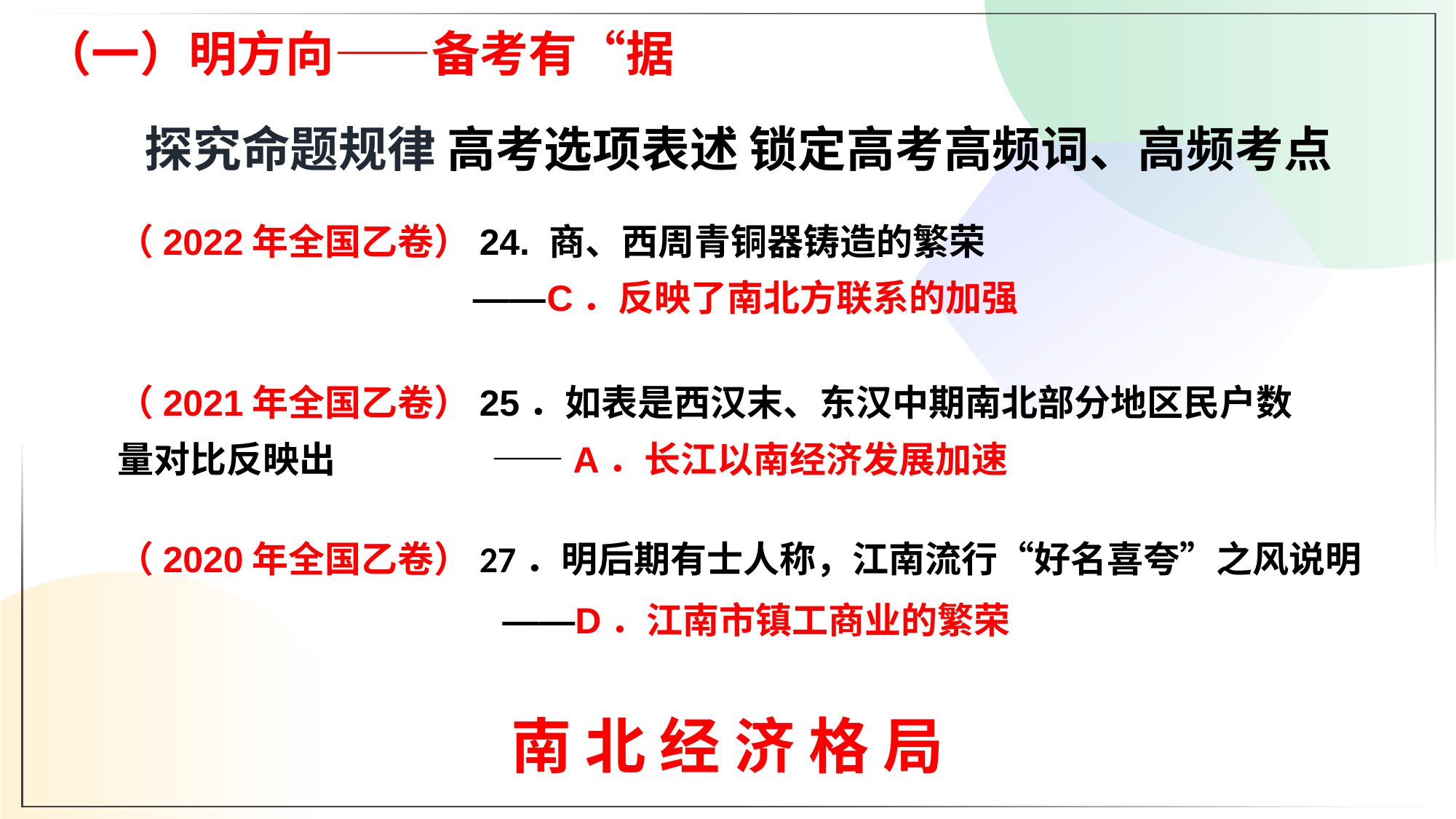

（一）明方向——备考有“据
探究命题规律 高考选项表述 锁定高考高频词、高频考点
（2022年全国乙卷）24. 商、西周青铜器铸造的繁荣
                                   ——C．反映了南北方联系的加强
（2021年全国乙卷）25．如表是西汉末、东汉中期南北部分地区民户数量对比反映出                   ——A．长江以南经济发展加速
（2020年全国乙卷）27．明后期有士人称，江南流行“好名喜夸”之风说明
                                               ——D．江南市镇工商业的繁荣
南 北 经 济 格 局